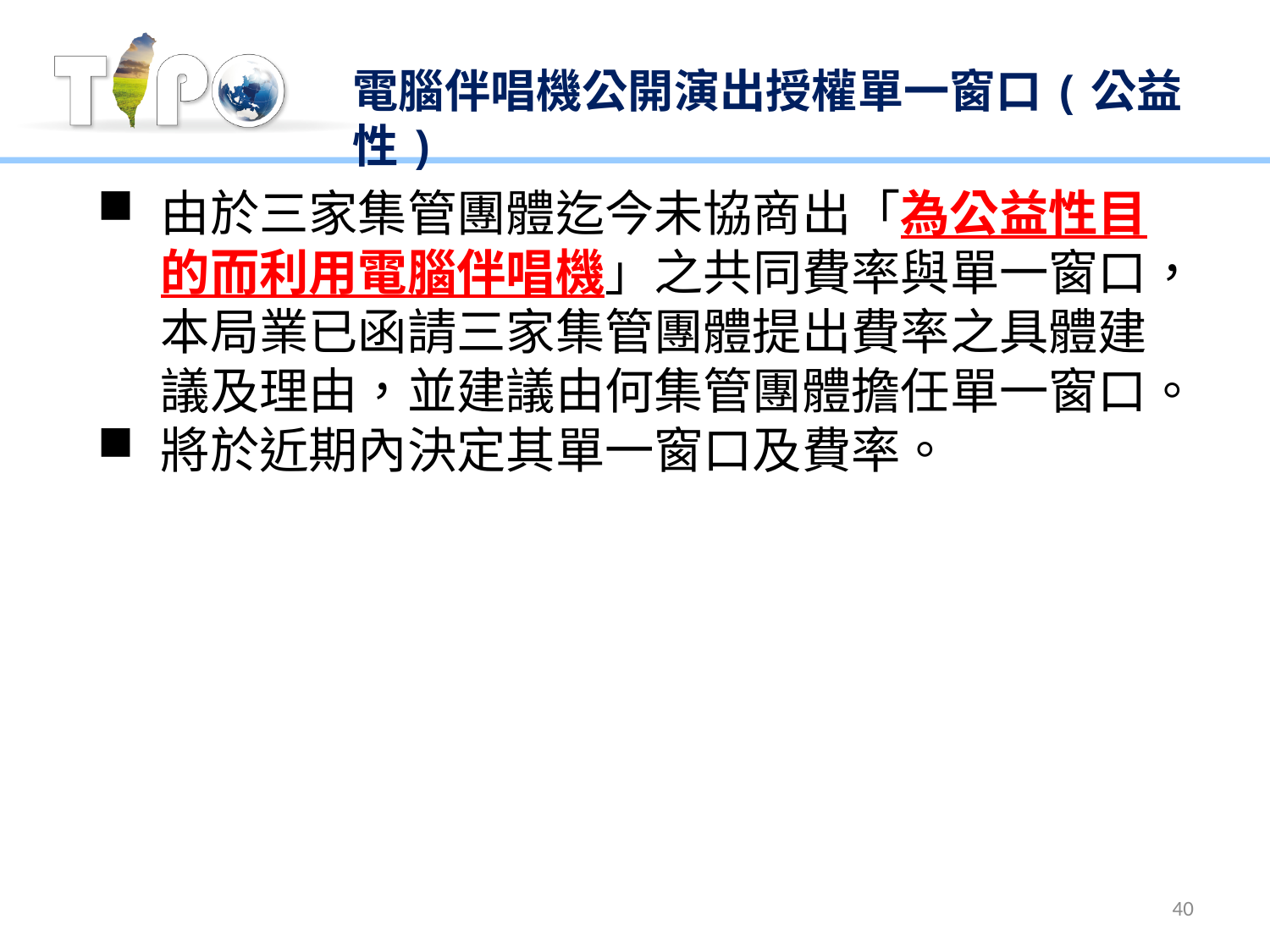

# 電腦伴唱機公開演出授權單一窗口(公益性)
由於三家集管團體迄今未協商出「為公益性目的而利用電腦伴唱機」之共同費率與單一窗口，本局業已函請三家集管團體提出費率之具體建議及理由，並建議由何集管團體擔任單一窗口。
將於近期內決定其單一窗口及費率。
40